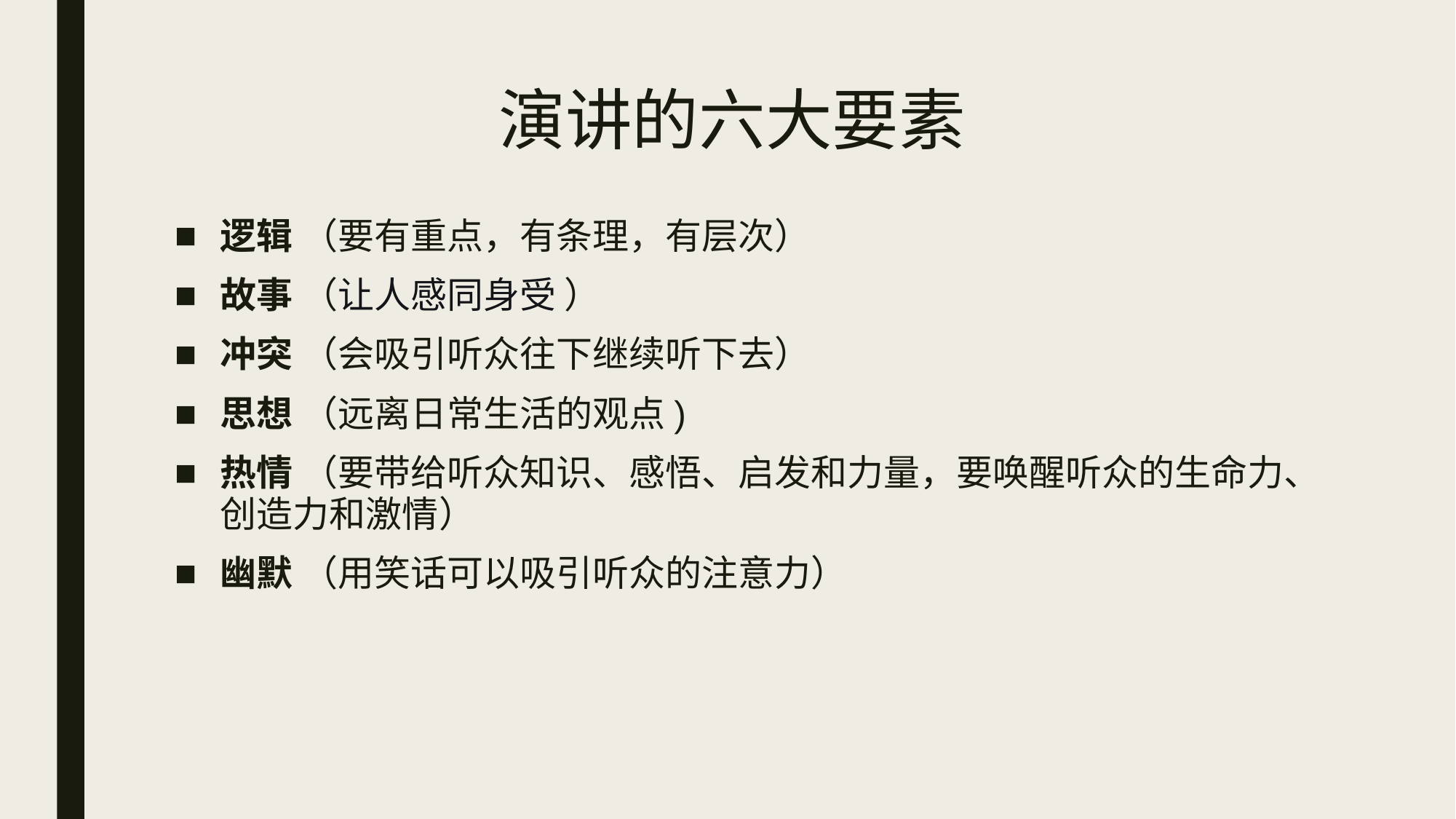

# 演讲的六大要素
逻辑 （要有重点，有条理，有层次）
故事 （让人感同身受 ）
冲突 （会吸引听众往下继续听下去）
思想 （远离日常生活的观点)
热情 （要带给听众知识、感悟、启发和力量，要唤醒听众的生命力、创造力和激情）
幽默 （用笑话可以吸引听众的注意力）